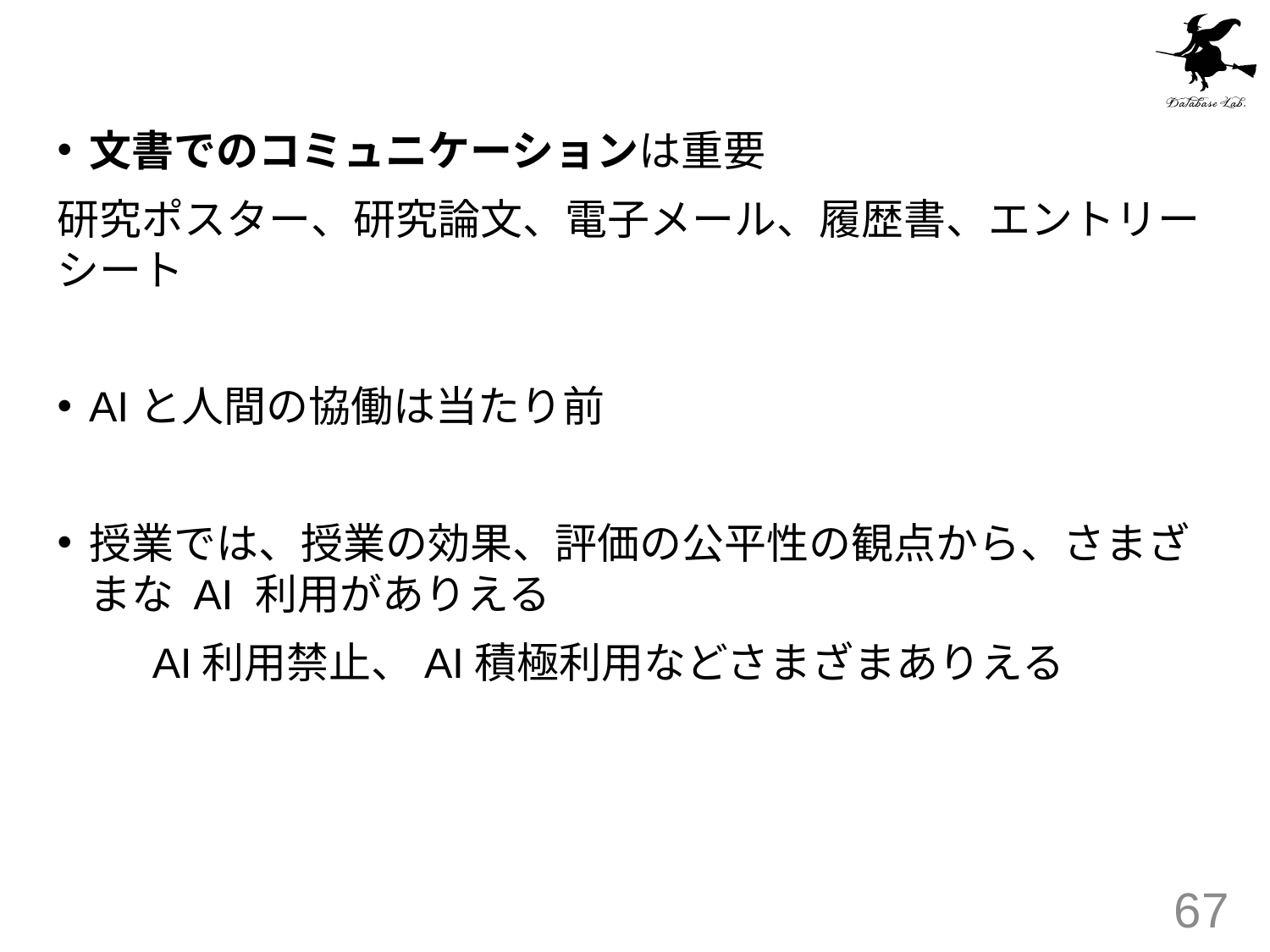

#
文書でのコミュニケーションは重要
研究ポスター、研究論文、電子メール、履歴書、エントリーシート

AIと人間の協働は当たり前

授業では、授業の効果、評価の公平性の観点から、さまざまな AI 利用がありえる
　　AI利用禁止、AI積極利用などさまざまありえる
67